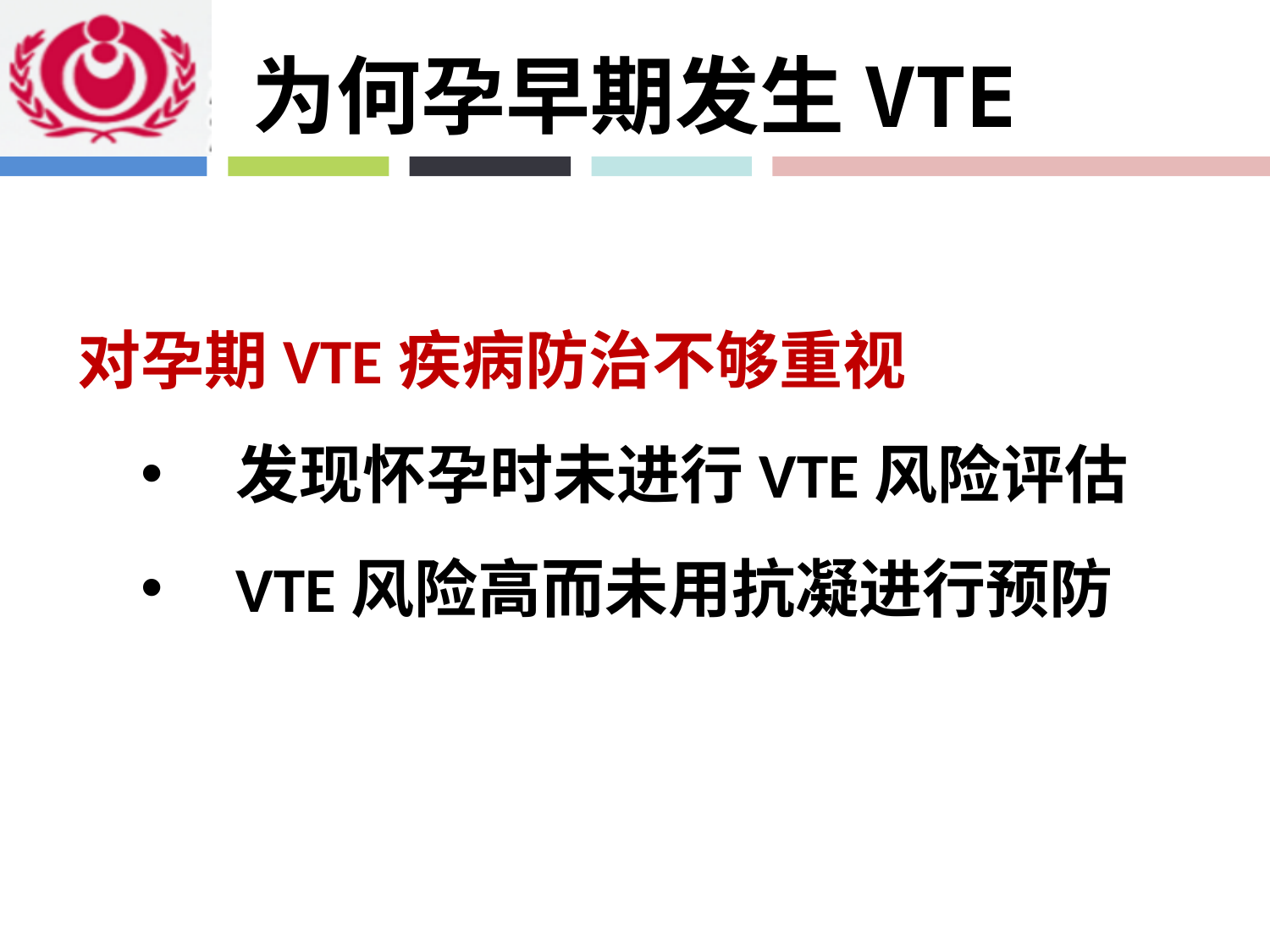

为何孕早期发生VTE
对孕期VTE疾病防治不够重视
发现怀孕时未进行VTE风险评估
VTE风险高而未用抗凝进行预防